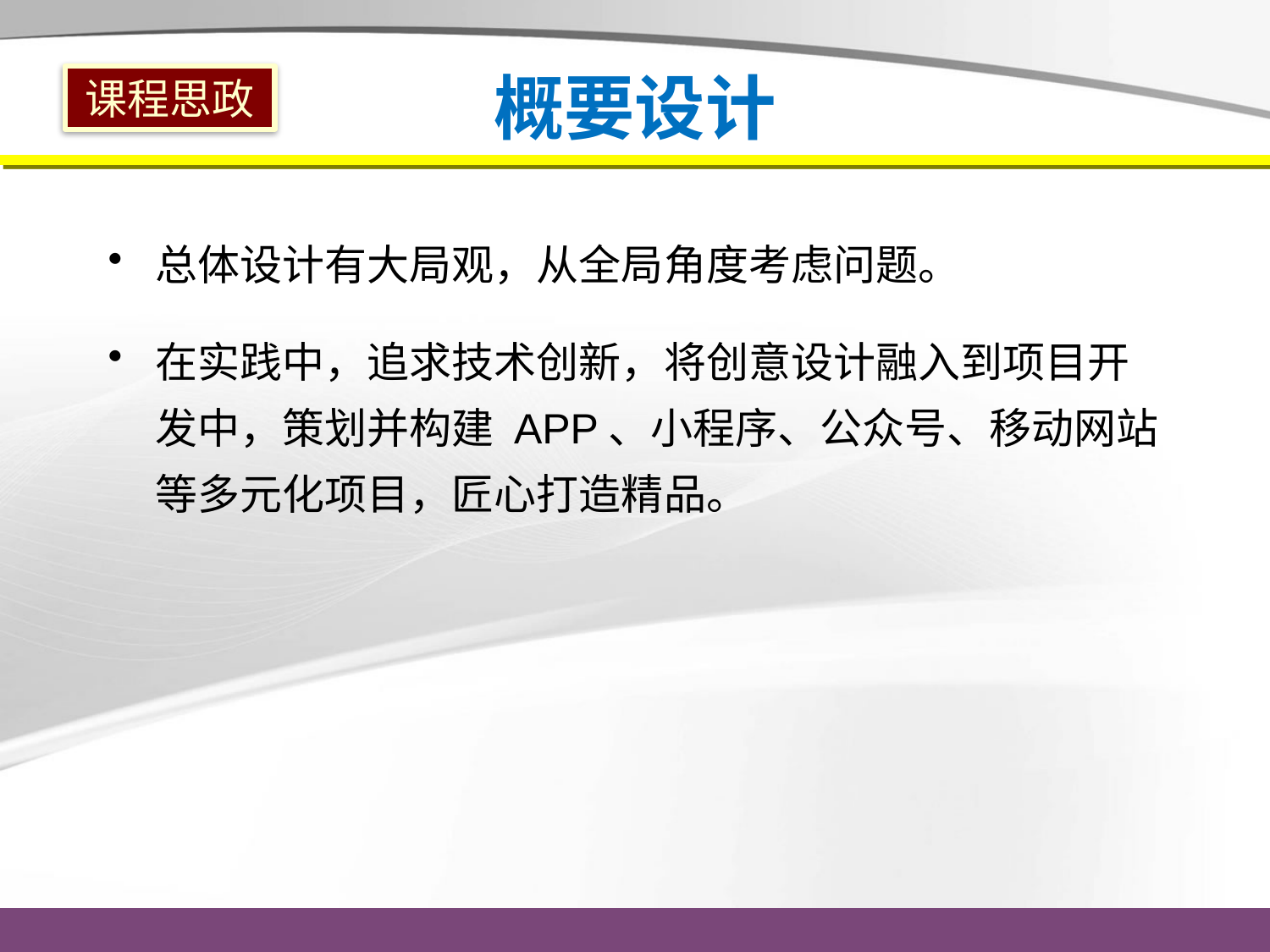

# 概要设计
课程思政
总体设计有大局观，从全局角度考虑问题。
在实践中，追求技术创新，将创意设计融入到项目开发中，策划并构建 APP、小程序、公众号、移动网站等多元化项目，匠心打造精品。